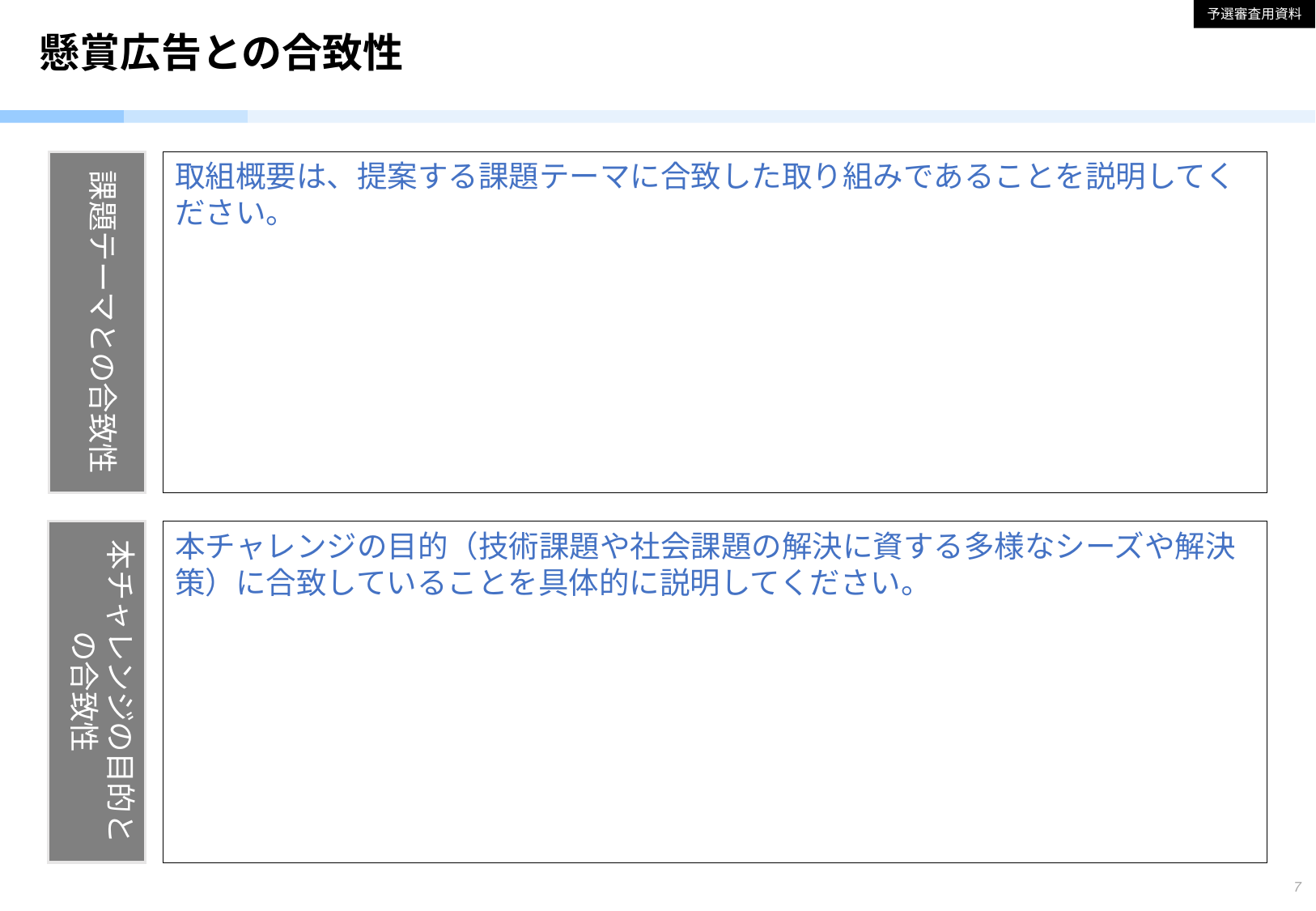

予選審査用資料
# 懸賞広告との合致性

課題テーマとの合致性
取組概要は、提案する課題テーマに合致した取り組みであることを説明してください。
本チャレンジの目的との合致性

本チャレンジの目的（技術課題や社会課題の解決に資する多様なシーズや解決策）に合致していることを具体的に説明してください。
7